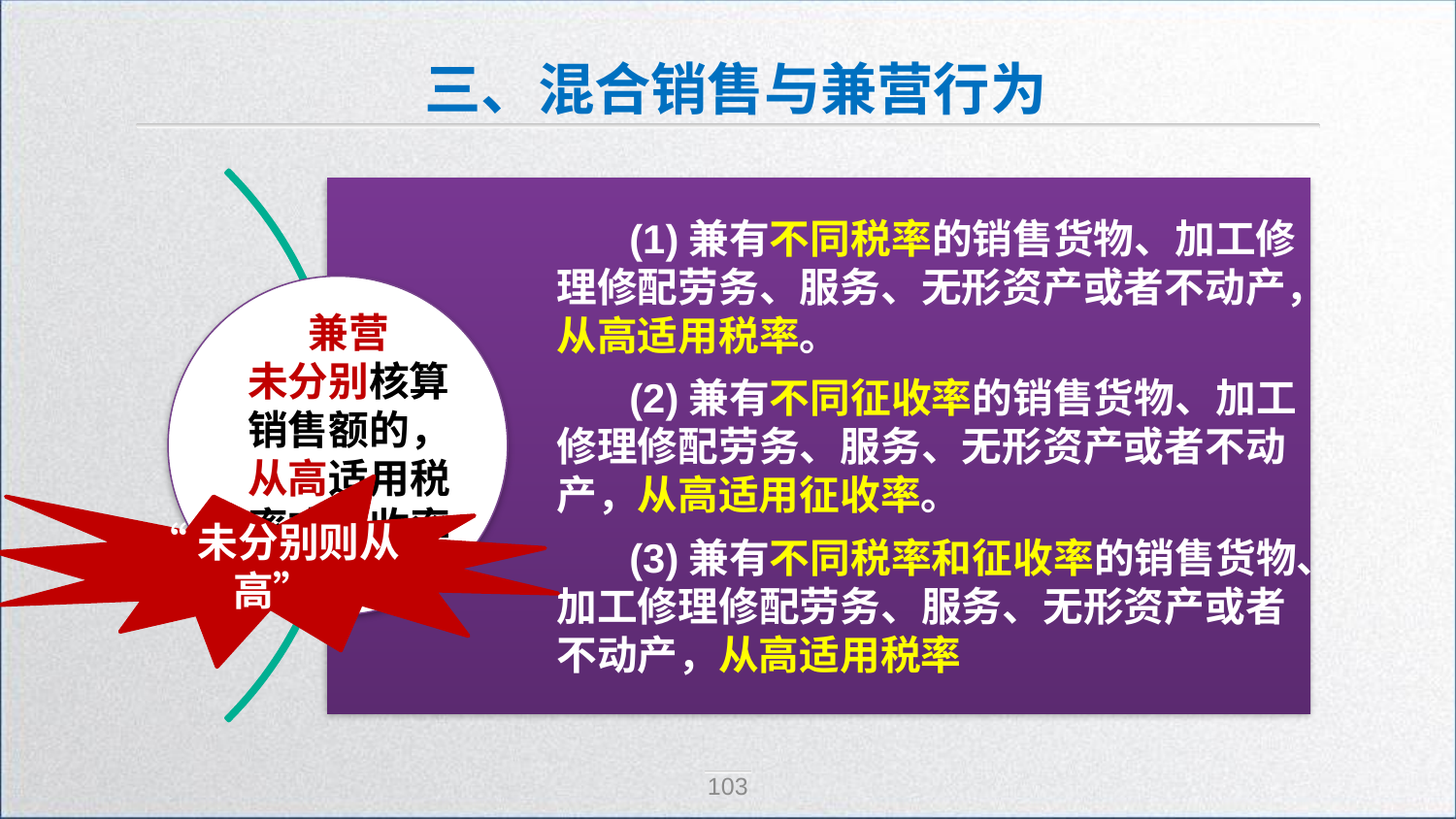

三、混合销售与兼营行为
(1)兼有不同税率的销售货物、加工修理修配劳务、服务、无形资产或者不动产，从高适用税率。
(2)兼有不同征收率的销售货物、加工修理修配劳务、服务、无形资产或者不动产，从高适用征收率。
(3)兼有不同税率和征收率的销售货物、加工修理修配劳务、服务、无形资产或者不动产，从高适用税率
兼营
未分别核算销售额的，从高适用税率或征收率
“未分别则从高”
103